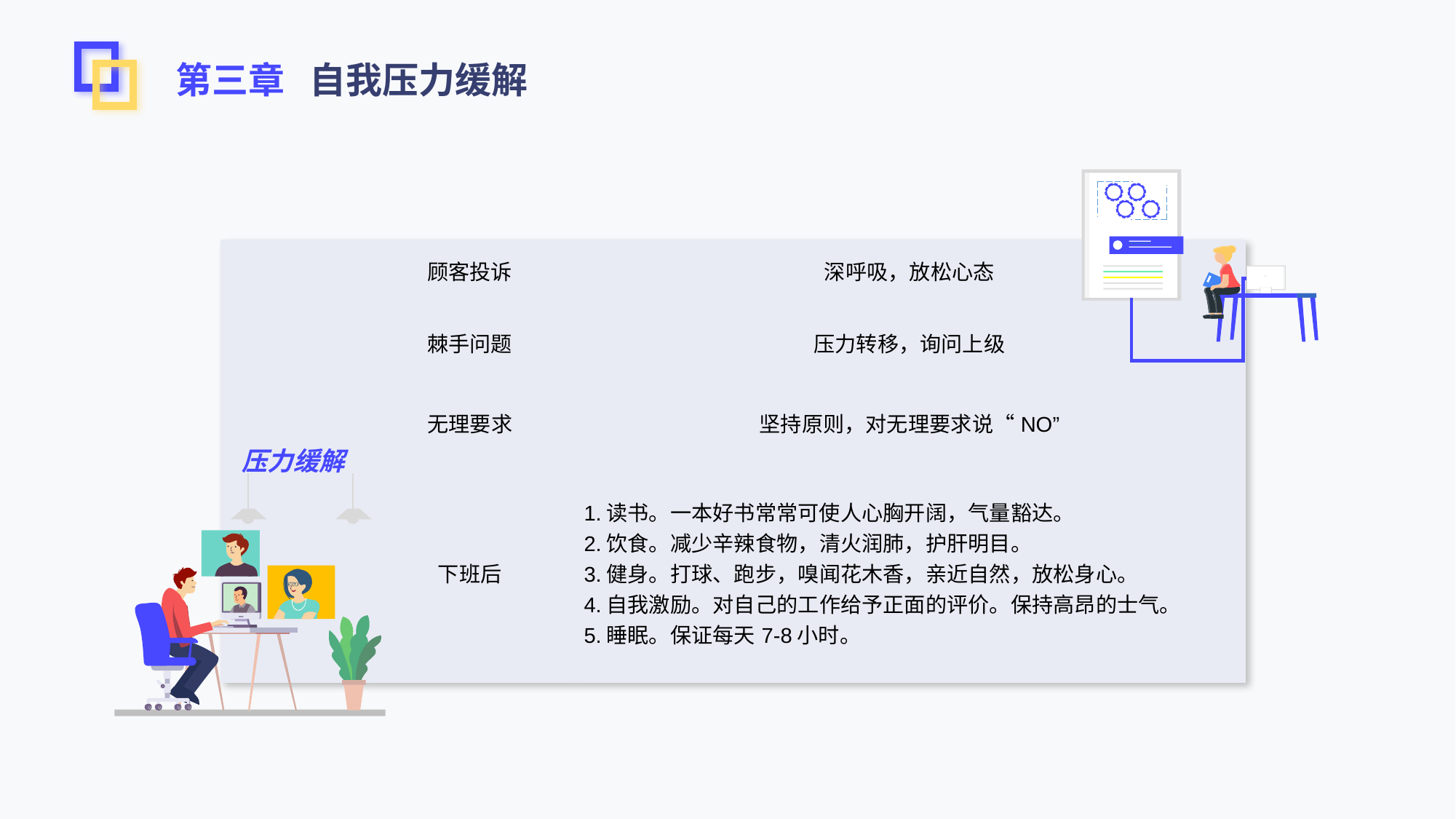

第三章   自我压力缓解

| 压力缓解 | 顾客投诉 | 深呼吸，放松心态 |
| --- | --- | --- |
|  | 棘手问题 | 压力转移，询问上级 |
|  | 无理要求 | 坚持原则，对无理要求说“NO” |
|  | 下班后 | 1.读书。一本好书常常可使人心胸开阔，气量豁达。 2.饮食。减少辛辣食物，清火润肺，护肝明目。 3.健身。打球、跑步，嗅闻花木香，亲近自然，放松身心。 4.自我激励。对自己的工作给予正面的评价。保持高昂的士气。 5.睡眠。保证每天7-8小时。 |